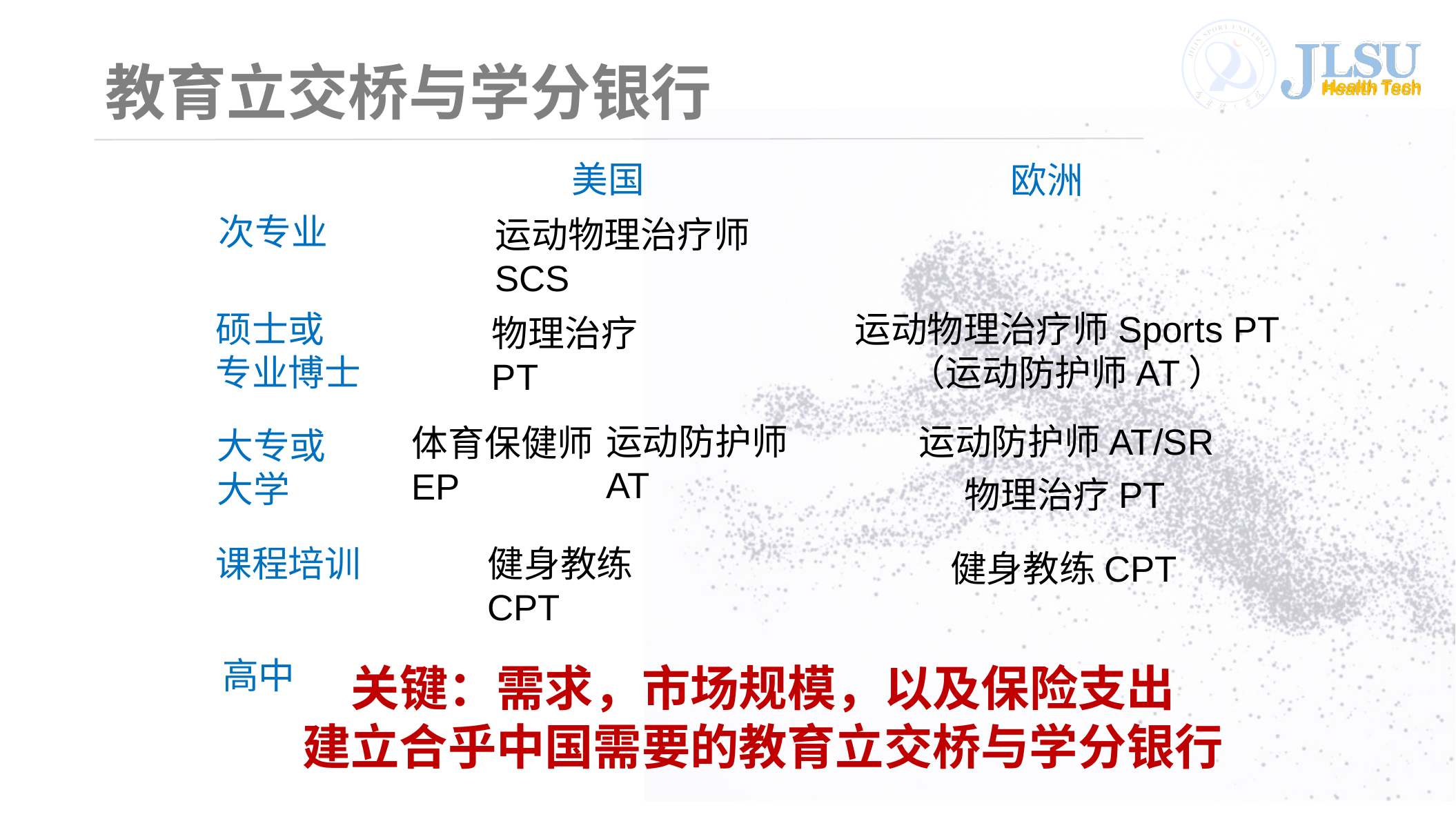

# 教育立交桥与学分银行
美国
欧洲
次专业
运动物理治疗师
SCS
硕士或
专业博士
运动物理治疗师Sports PT
（运动防护师AT）
物理治疗
PT
运动防护师
AT
运动防护师AT/SR
体育保健师
EP
大专或
大学
物理治疗PT
课程培训
健身教练
CPT
健身教练CPT
高中
关键：需求，市场规模，以及保险支出
建立合乎中国需要的教育立交桥与学分银行